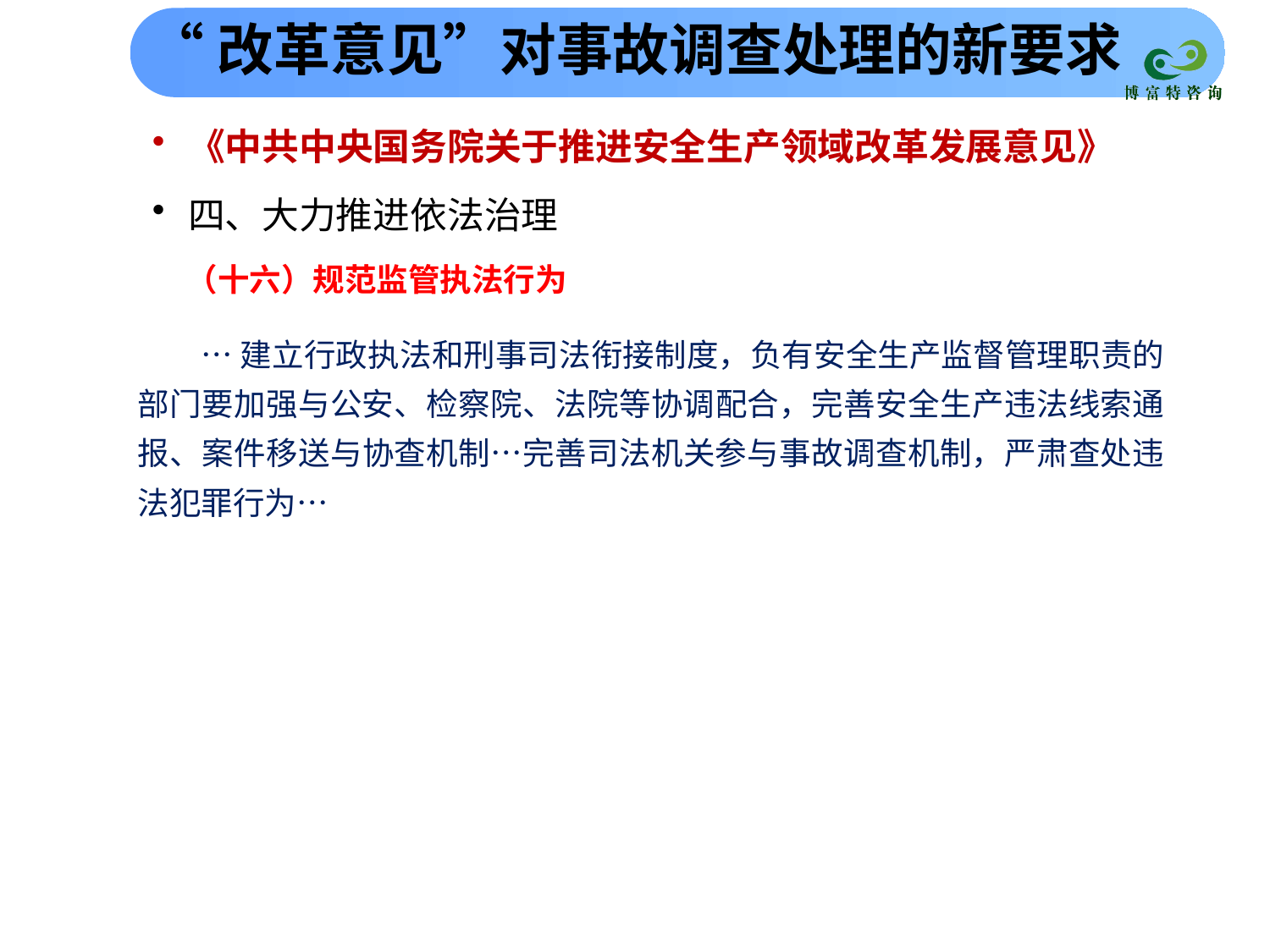

“改革意见”对事故调查处理的新要求
《中共中央国务院关于推进安全生产领域改革发展意见》

四、大力推进依法治理
   （十六）规范监管执法行为

…建立行政执法和刑事司法衔接制度，负有安全生产监督管理职责的部门要加强与公安、检察院、法院等协调配合，完善安全生产违法线索通报、案件移送与协查机制…完善司法机关参与事故调查机制，严肃查处违法犯罪行为…